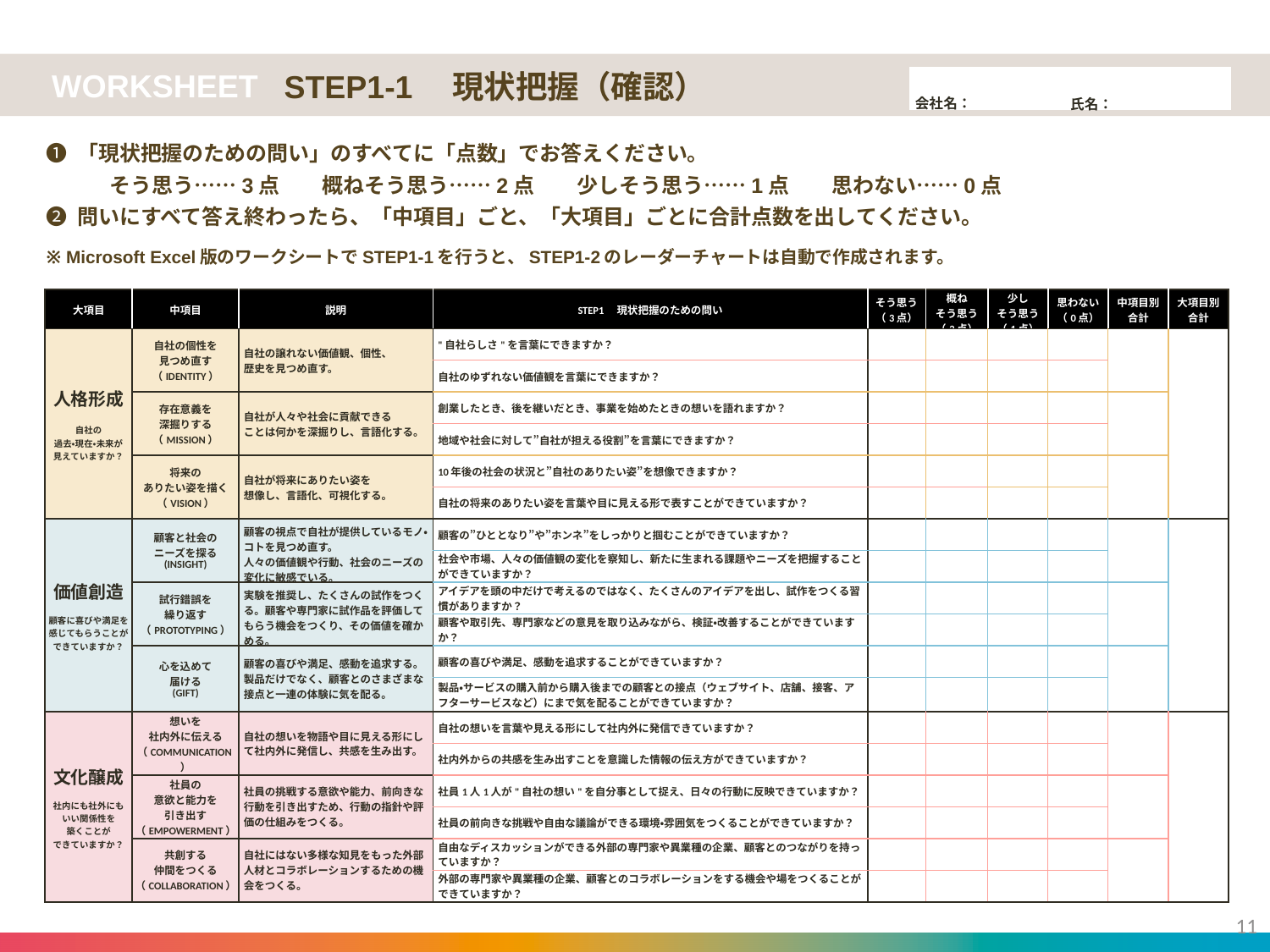

STEP1-1　現状把握（確認）
❶ 「現状把握のための問い」のすべてに「点数」でお答えください。
　　　そう思う……3点　　概ねそう思う……2点　　少しそう思う……1点　　思わない……0点
❷ 問いにすべて答え終わったら、「中項目」ごと、「大項目」ごとに合計点数を出してください。
※ Microsoft Excel版のワークシートでSTEP1-1を行うと、STEP1-2のレーダーチャートは自動で作成されます。
| 大項目 | 中項目 | 説明 | STEP1　現状把握のための問い | そう思う （3点） | 概ね そう思う （2点） | 少し そう思う （1点） | 思わない （0点） | 中項目別 合計 | 大項目別 合計 |
| --- | --- | --- | --- | --- | --- | --- | --- | --- | --- |
| 人格形成 自社の 過去・現在・未来が 見えていますか？ | 自社の個性を 見つめ直す （IDENTITY） | 自社の譲れない価値観、個性、 歴史を見つめ直す。 | "自社らしさ"を言葉にできますか？ |  |  |  |  |  |  |
|  |  |  | 自社のゆずれない価値観を言葉にできますか？ |  |  |  |  |  |  |
|  | 存在意義を 深掘りする （MISSION） | 自社が人々や社会に貢献できる ことは何かを深掘りし、言語化する。 | 創業したとき、後を継いだとき、事業を始めたときの想いを語れますか？ |  |  |  |  |  |  |
|  |  |  | 地域や社会に対して”自社が担える役割”を言葉にできますか？ |  |  |  |  |  |  |
|  | 将来の ありたい姿を描く （VISION） | 自社が将来にありたい姿を 想像し、言語化、可視化する。 | 10年後の社会の状況と”自社のありたい姿”を想像できますか？ |  |  |  |  |  |  |
|  |  |  | 自社の将来のありたい姿を言葉や目に見える形で表すことができていますか？ |  |  |  |  |  |  |
| 価値創造 顧客に喜びや満足を 感じてもらうことが できていますか？ | 顧客と社会の ニーズを探る (INSIGHT) | 顧客の視点で自社が提供しているモノ・コトを見つめ直す。 人々の価値観や行動、社会のニーズの変化に敏感でいる。 | 顧客の”ひととなり”や”ホンネ”をしっかりと掴むことができていますか？ |  |  |  |  |  |  |
|  |  |  | 社会や市場、人々の価値観の変化を察知し、新たに生まれる課題やニーズを把握することができていますか？ |  |  |  |  |  |  |
|  | 試行錯誤を 繰り返す （PROTOTYPING） | 実験を推奨し、たくさんの試作をつくる。顧客や専門家に試作品を評価してもらう機会をつくり、その価値を確かめる。 | アイデアを頭の中だけで考えるのではなく、たくさんのアイデアを出し、試作をつくる習慣がありますか？ |  |  |  |  |  |  |
|  |  |  | 顧客や取引先、専門家などの意見を取り込みながら、検証・改善することができていますか？ |  |  |  |  |  |  |
|  | 心を込めて 届ける (GIFT) | 顧客の喜びや満足、感動を追求する。製品だけでなく、顧客とのさまざまな接点と一連の体験に気を配る。 | 顧客の喜びや満足、感動を追求することができていますか？ |  |  |  |  |  |  |
|  |  |  | 製品・サービスの購入前から購入後までの顧客との接点（ウェブサイト、店舗、接客、アフターサービスなど）にまで気を配ることができていますか？ |  |  |  |  |  |  |
| 文化醸成 社内にも社外にも いい関係性を 築くことが できていますか？ | 想いを 社内外に伝える （COMMUNICATION） | 自社の想いを物語や目に見える形にして社内外に発信し、共感を生み出す。 | 自社の想いを言葉や見える形にして社内外に発信できていますか？ |  |  |  |  |  |  |
|  |  |  | 社内外からの共感を生み出すことを意識した情報の伝え方ができていますか？ |  |  |  |  |  |  |
|  | 社員の 意欲と能力を 引き出す （EMPOWERMENT） | 社員の挑戦する意欲や能力、前向きな行動を引き出すため、行動の指針や評価の仕組みをつくる。 | 社員1人1人が"自社の想い"を自分事として捉え、日々の行動に反映できていますか？ |  |  |  |  |  |  |
|  |  |  | 社員の前向きな挑戦や自由な議論ができる環境・雰囲気をつくることができていますか？ |  |  |  |  |  |  |
|  | 共創する 仲間をつくる （COLLABORATION） | 自社にはない多様な知見をもった外部人材とコラボレーションするための機会をつくる。 | 自由なディスカッションができる外部の専門家や異業種の企業、顧客とのつながりを持っていますか？ |  |  |  |  |  |  |
|  |  |  | 外部の専門家や異業種の企業、顧客とのコラボレーションをする機会や場をつくることができていますか？ |  |  |  |  |  |  |